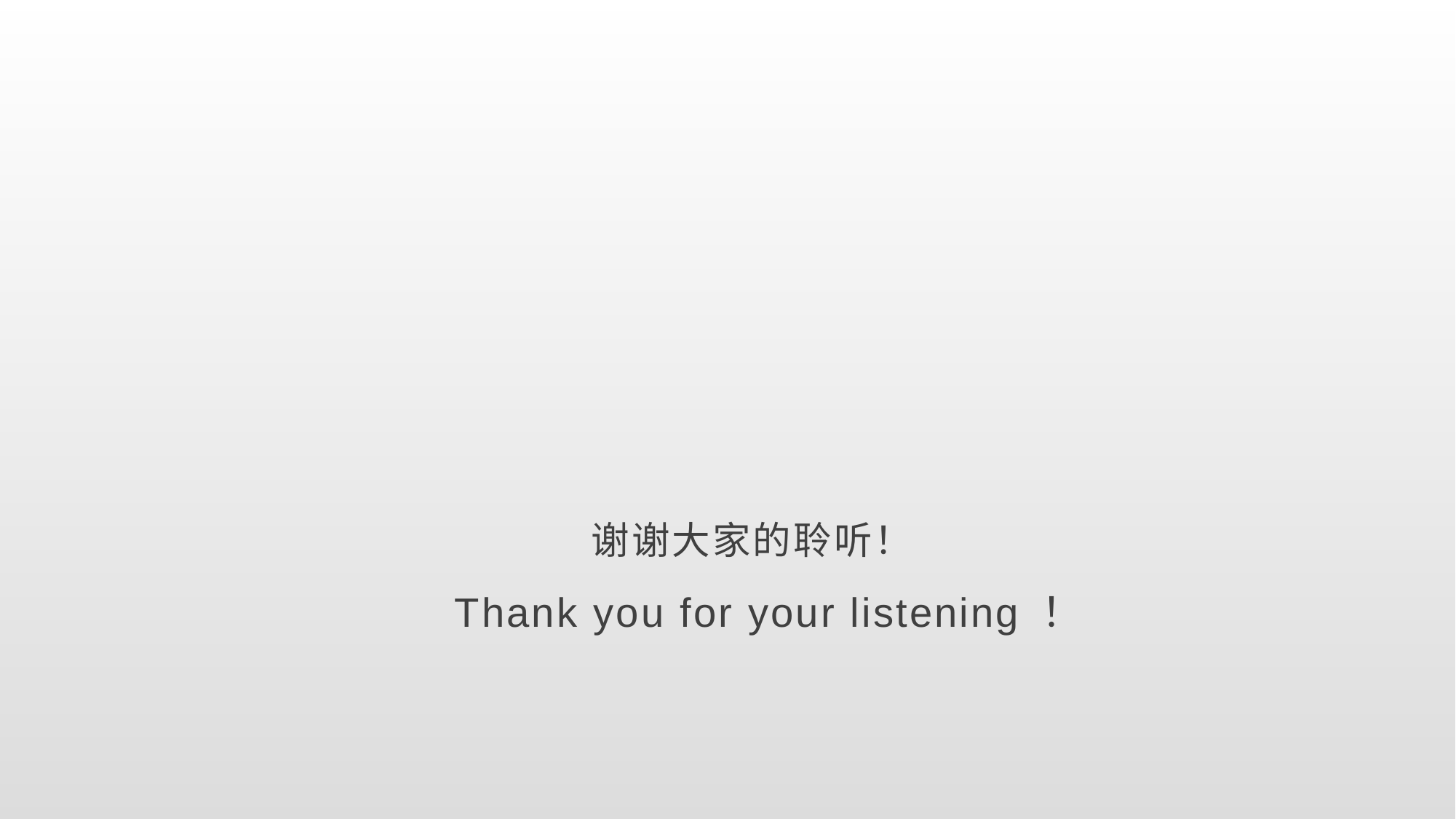

谢谢大家的聆听！
      Thank you for your listening ！